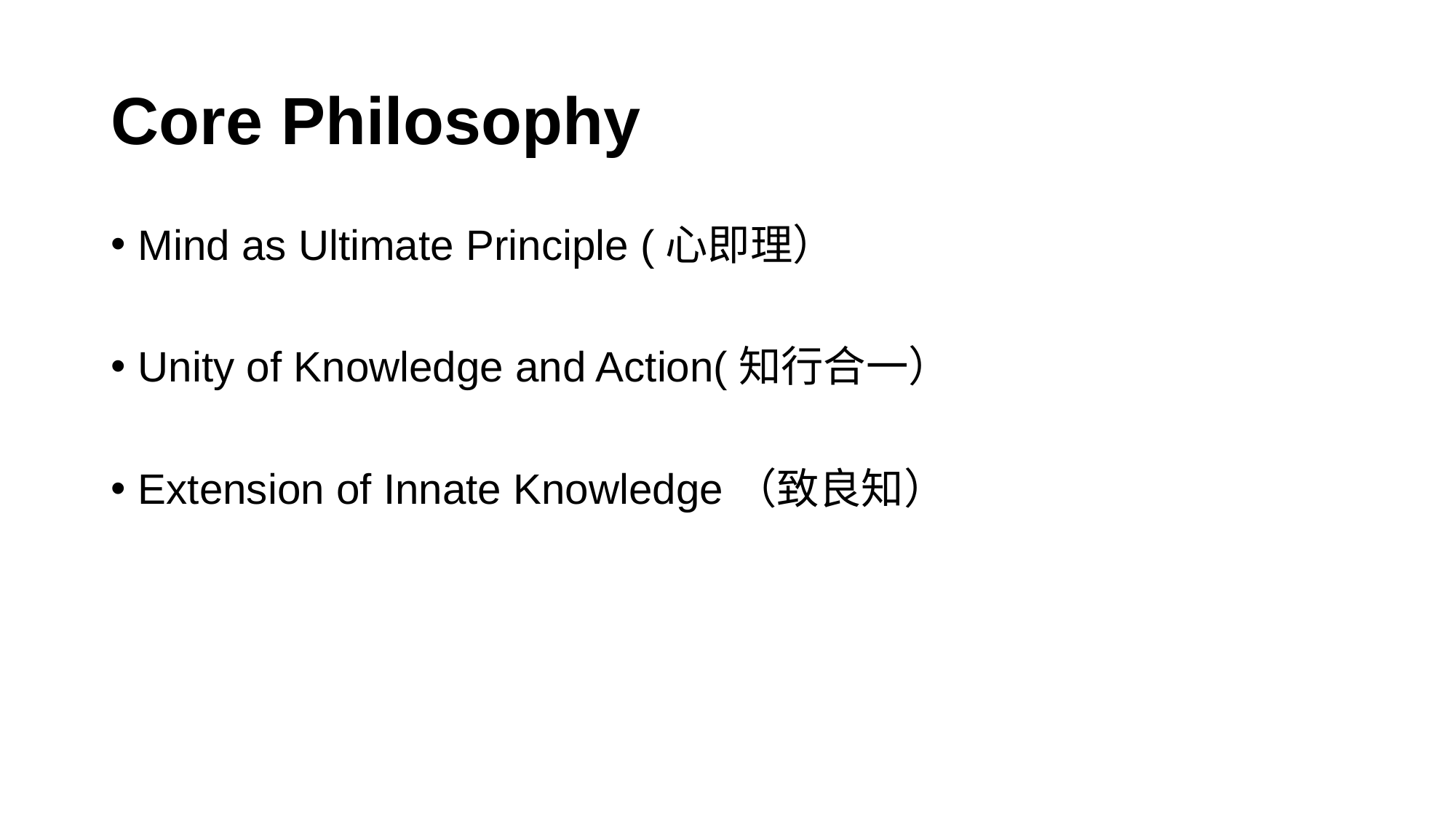

# Core Philosophy
Mind as Ultimate Principle (心即理）

Unity of Knowledge and Action(知行合一）

Extension of Innate Knowledge（致良知）